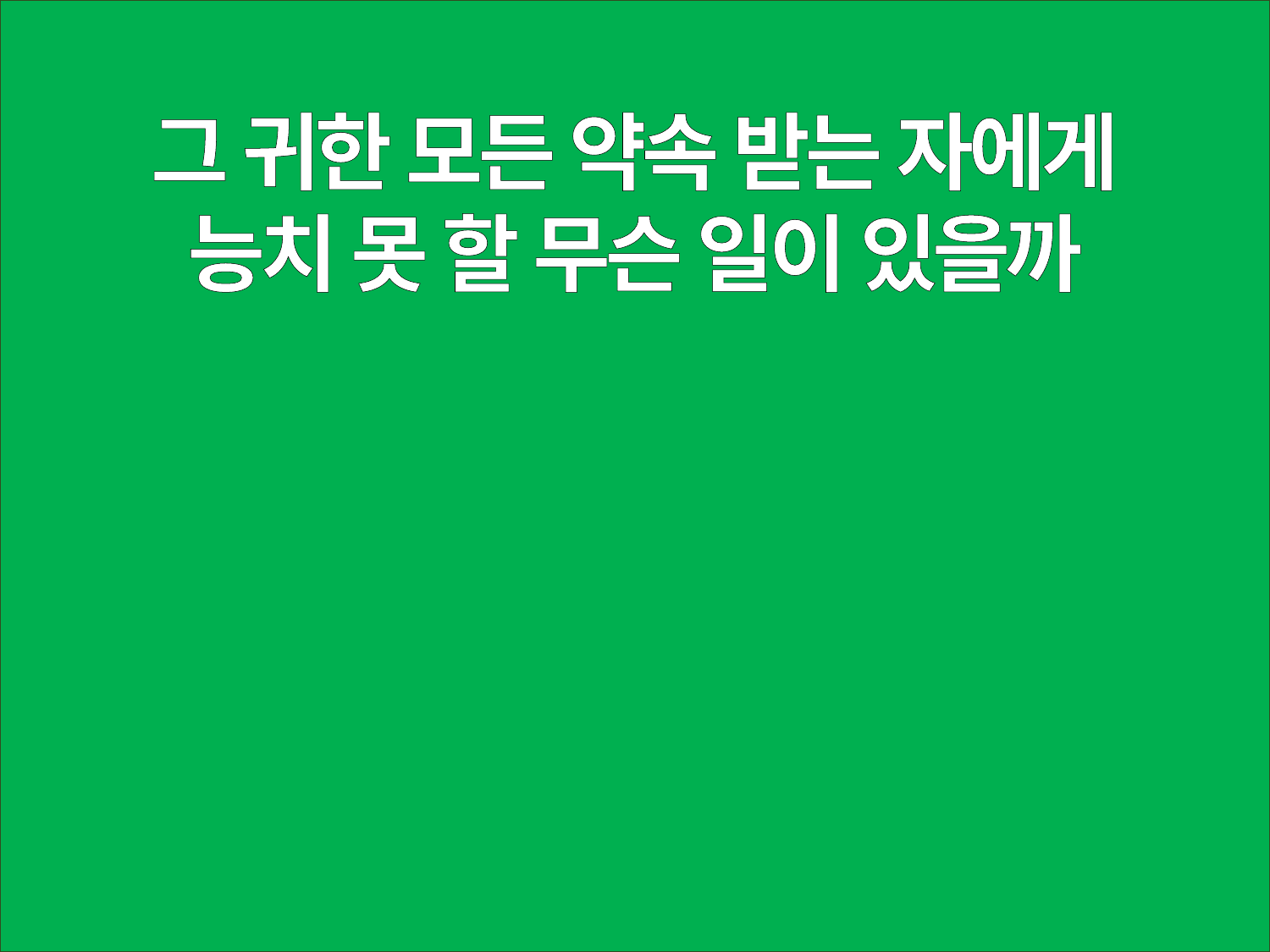

그 귀한 모든 약속 받는 자에게
능치 못 할 무슨 일이 있을까